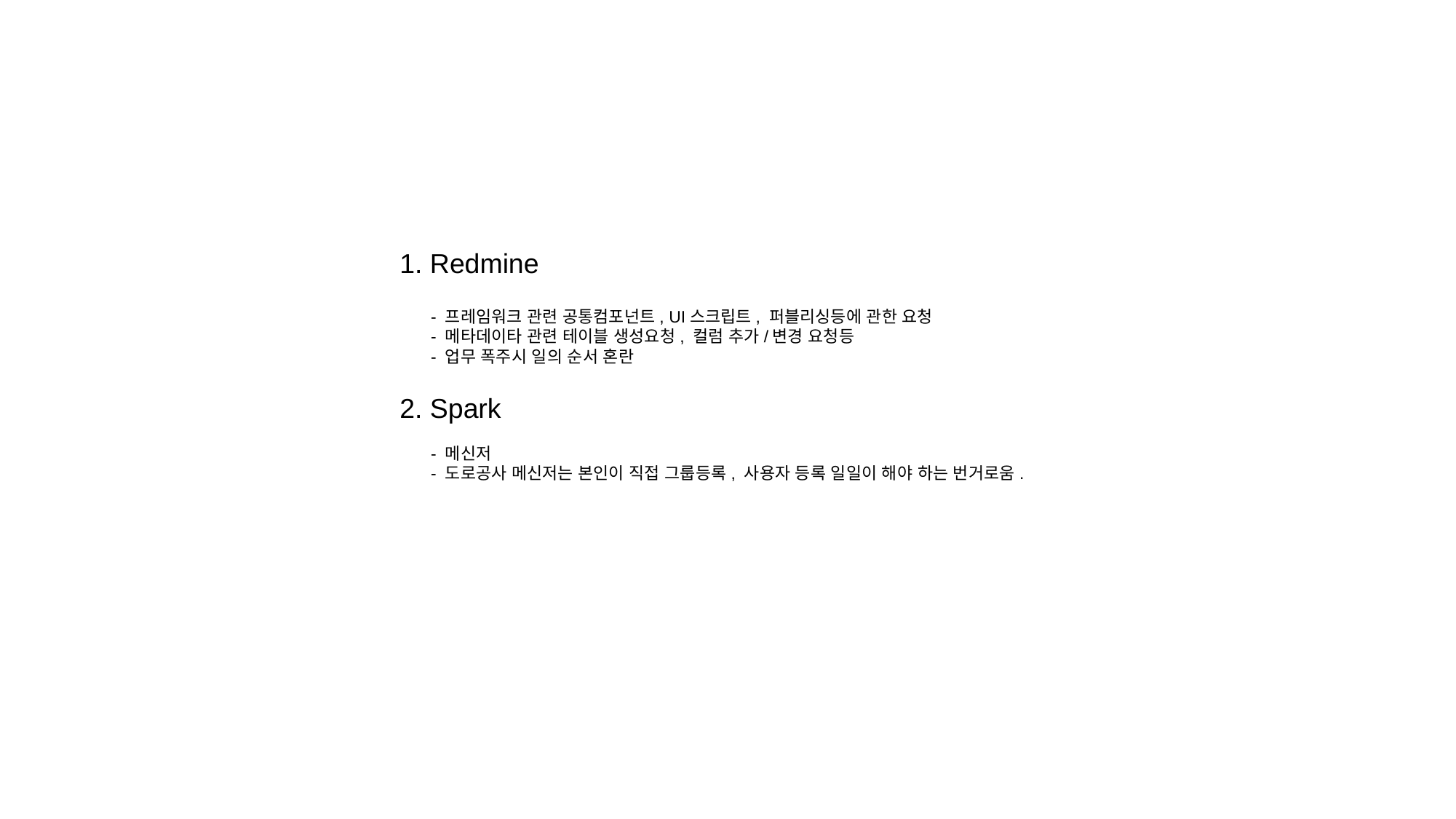

1. Redmine
- 프레임워크 관련 공통컴포넌트, UI스크립트, 퍼블리싱등에 관한 요청
- 메타데이타 관련 테이블 생성요청, 컬럼 추가/변경 요청등
- 업무 폭주시 일의 순서 혼란
2. Spark
- 메신저
- 도로공사 메신저는 본인이 직접 그룹등록, 사용자 등록 일일이 해야 하는 번거로움.